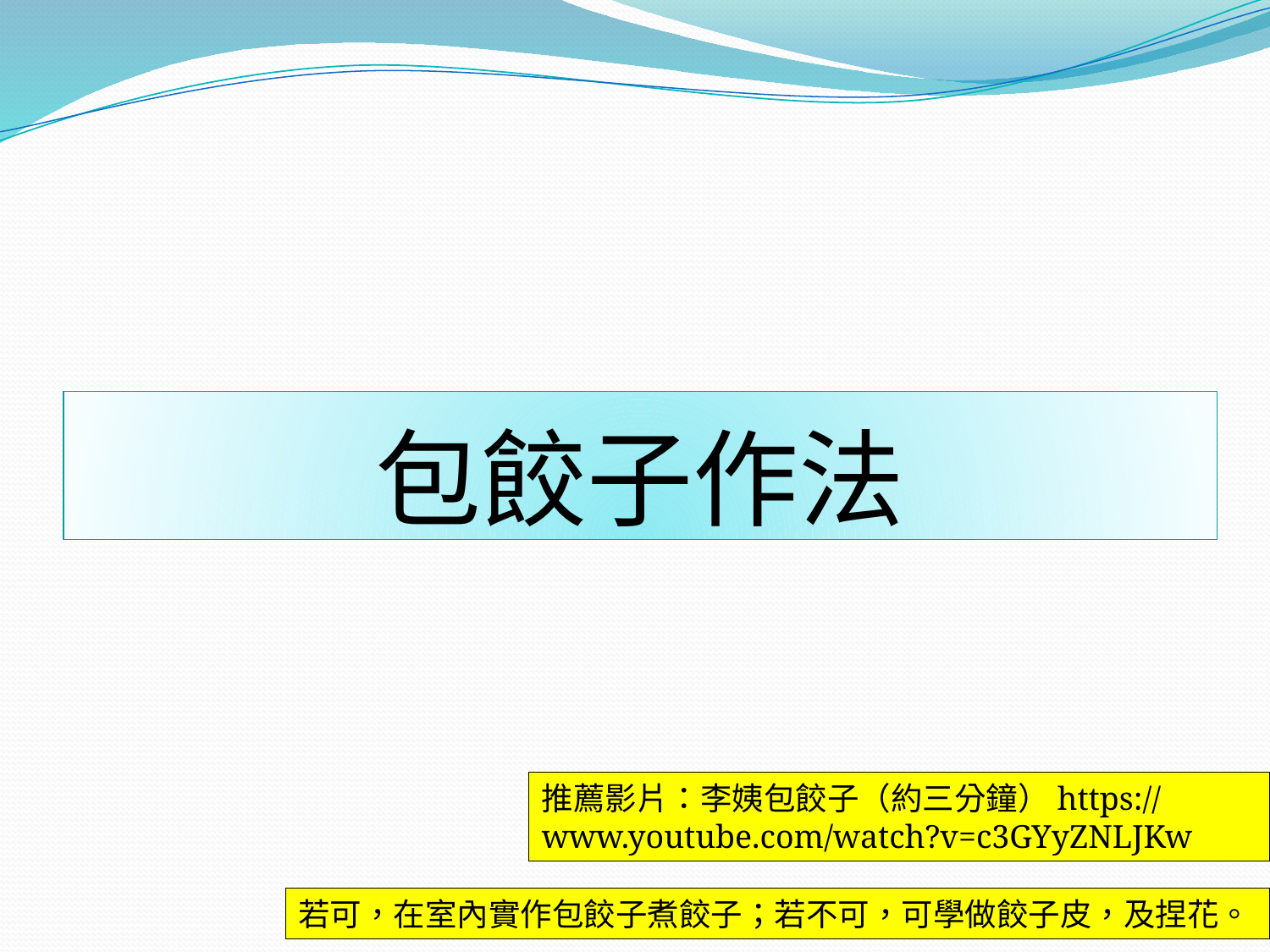

# 包餃子作法
推薦影片：李姨包餃子（約三分鐘）https://www.youtube.com/watch?v=c3GYyZNLJKw
若可，在室內實作包餃子煮餃子；若不可，可學做餃子皮，及捏花。